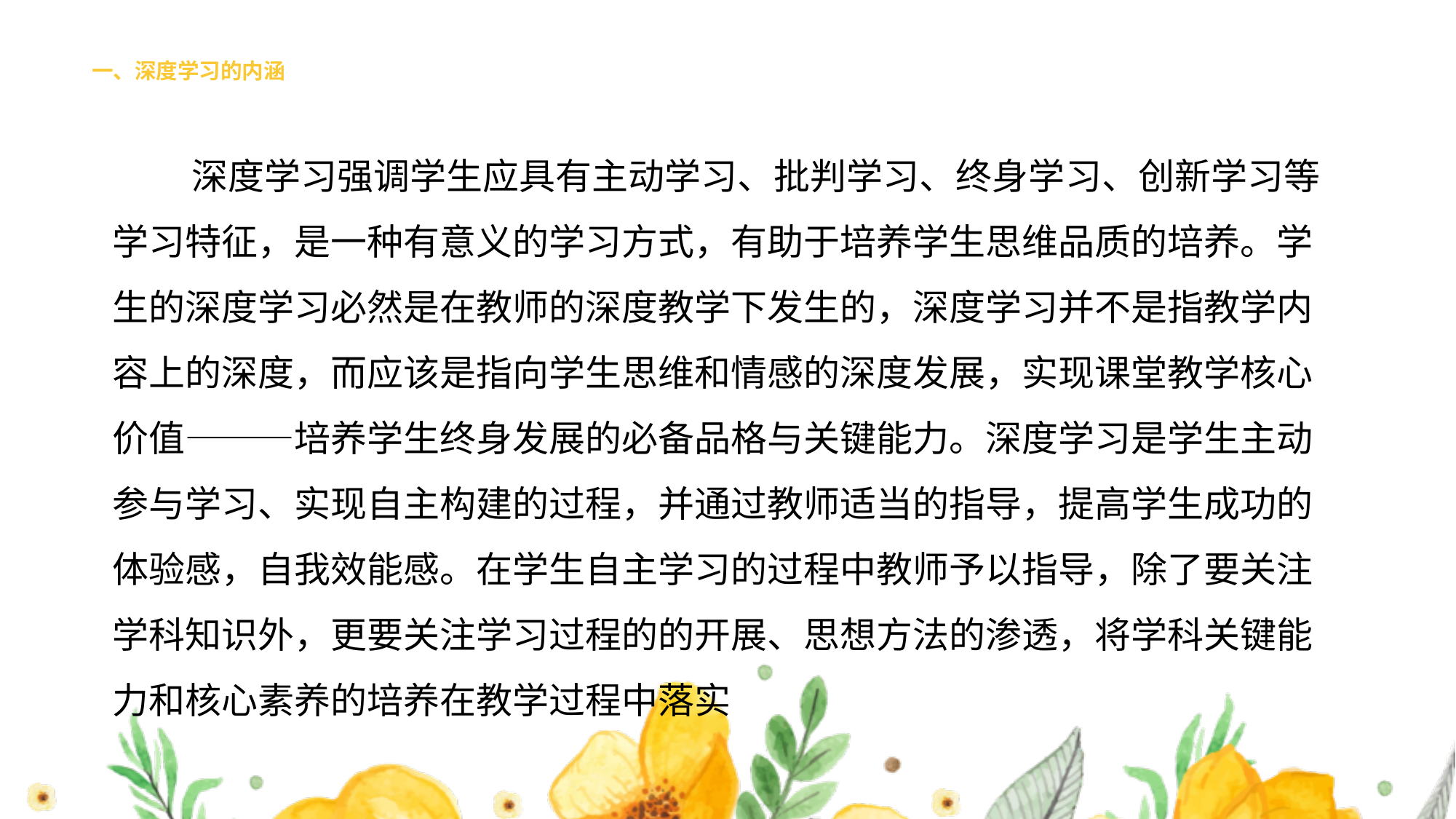

# 一、深度学习的内涵
  深度学习强调学生应具有主动学习、批判学习、终身学习、创新学习等学习特征，是一种有意义的学习方式，有助于培养学生思维品质的培养。学生的深度学习必然是在教师的深度教学下发生的，深度学习并不是指教学内容上的深度，而应该是指向学生思维和情感的深度发展，实现课堂教学核心价值———培养学生终身发展的必备品格与关键能力。深度学习是学生主动参与学习、实现自主构建的过程，并通过教师适当的指导，提高学生成功的体验感，自我效能感。在学生自主学习的过程中教师予以指导，除了要关注学科知识外，更要关注学习过程的的开展、思想方法的渗透，将学科关键能力和核心素养的培养在教学过程中落实